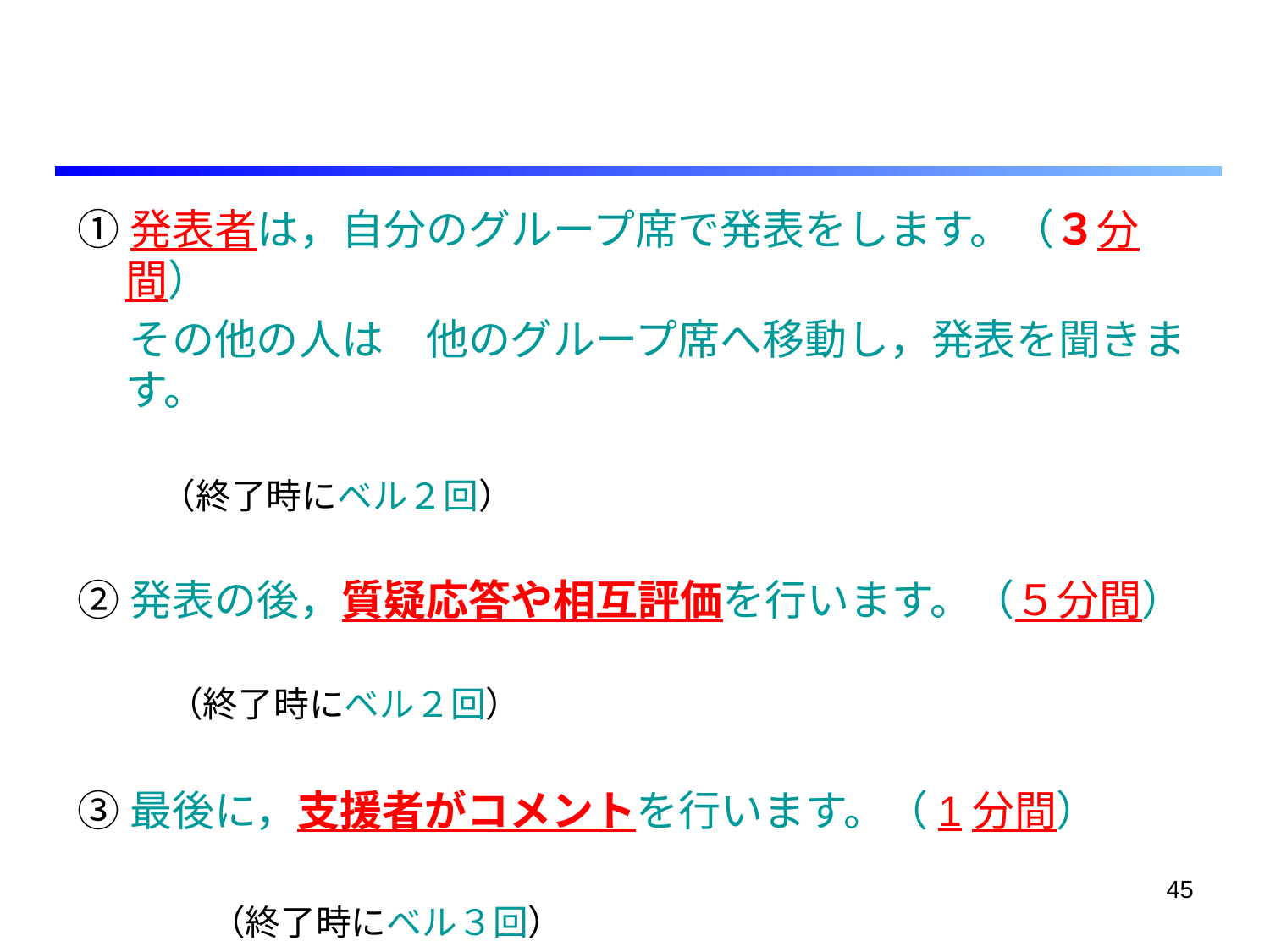

①発表者は，自分のグループ席で発表をします。（３分間）
　 その他の人は　他のグループ席へ移動し，発表を聞きます。
　　　　　　　　　　　　　　　　　　　　　　　　　　　　（終了時にベル２回）

②発表の後，質疑応答や相互評価を行います。（５分間）
　　　　　　　　　　　　　　　　　　　　　　　　　　（終了時にベル２回）

③最後に，支援者がコメントを行います。（1分間）
　　　　　　　　　　　　　　　　　　　　　　　　　　　　（終了時にベル３回）
④次のグループ席へ移動します。
　　 　※これを４回繰り返します。

45